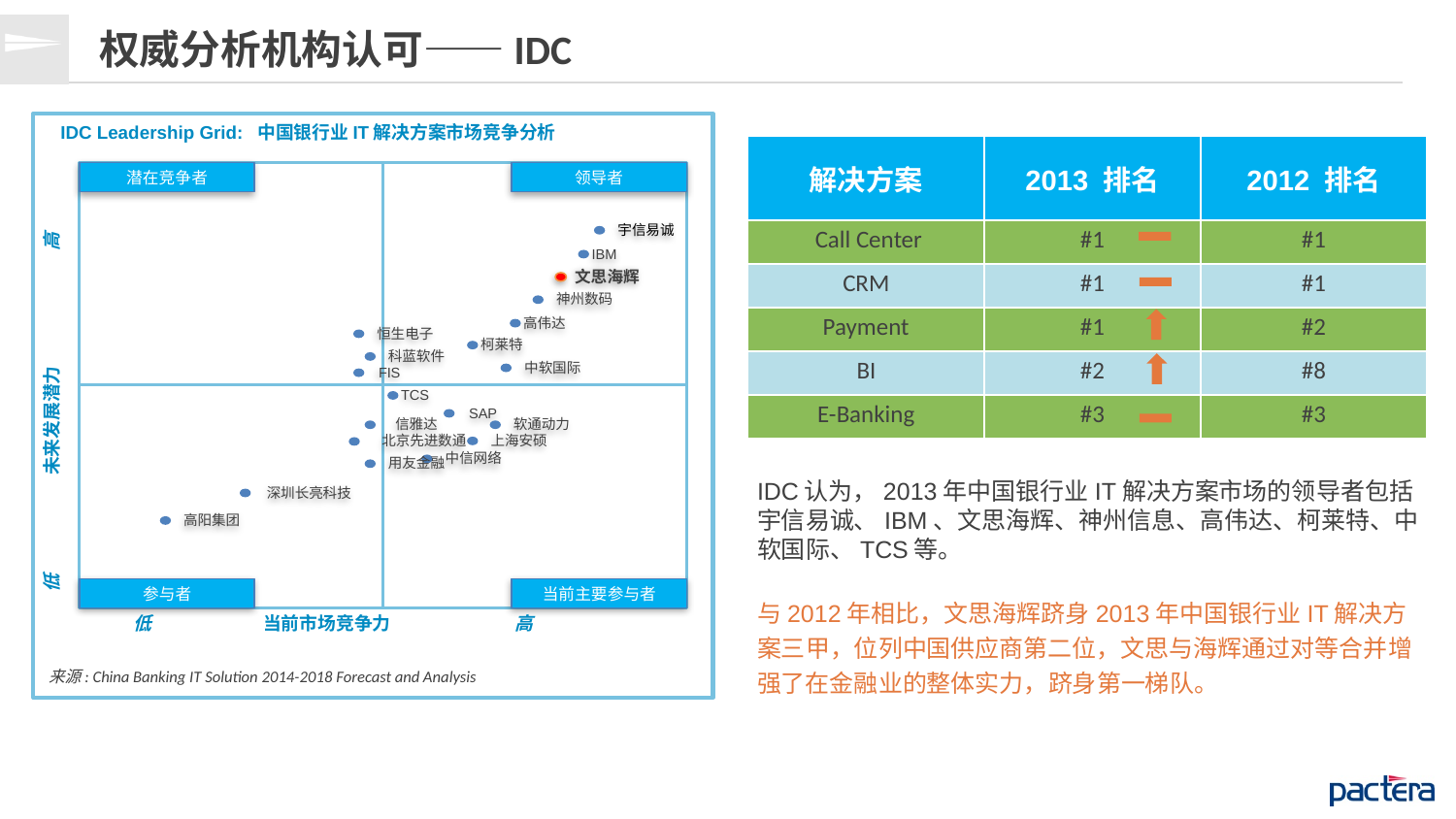

权威分析机构认可——IDC
IDC Leadership Grid:  中国银行业IT解决方案市场竞争分析

低                        未来发展潜力                            高

潜在竞争者
领导者
宇信易诚

IBM

文思海辉

神州数码

高伟达

恒生电子

柯莱特

科蓝软件

   低                           当前市场竞争力                              高
中软国际

   FIS

TCS

SAP

信雅达

软通动力

上海安硕

北京先进数通

中信网络

用友金融

深圳长亮科技

高阳集团

参与者
当前主要参与者
摘自：IDC市场分析 - China Banking IT Solution 2013-2017 Forecast and Analysis
来源: China Banking IT Solution 2014-2018 Forecast and Analysis
| 解决方案 | 2013 排名 | 2012 排名 |
| --- | --- | --- |
| Call Center | #1 | #1 |
| CRM | #1 | #1 |
| Payment | #1 | #2 |
| BI | #2 | #8 |
| E-Banking | #3 | #3 |

IDC认为，2013年中国银行业IT解决方案市场的领导者包括宇信易诚、IBM、文思海辉、神州信息、高伟达、柯莱特、中软国际、TCS等。

与2012年相比，文思海辉跻身2013年中国银行业IT解决方案三甲，位列中国供应商第二位，文思与海辉通过对等合并增强了在金融业的整体实力，跻身第一梯队。